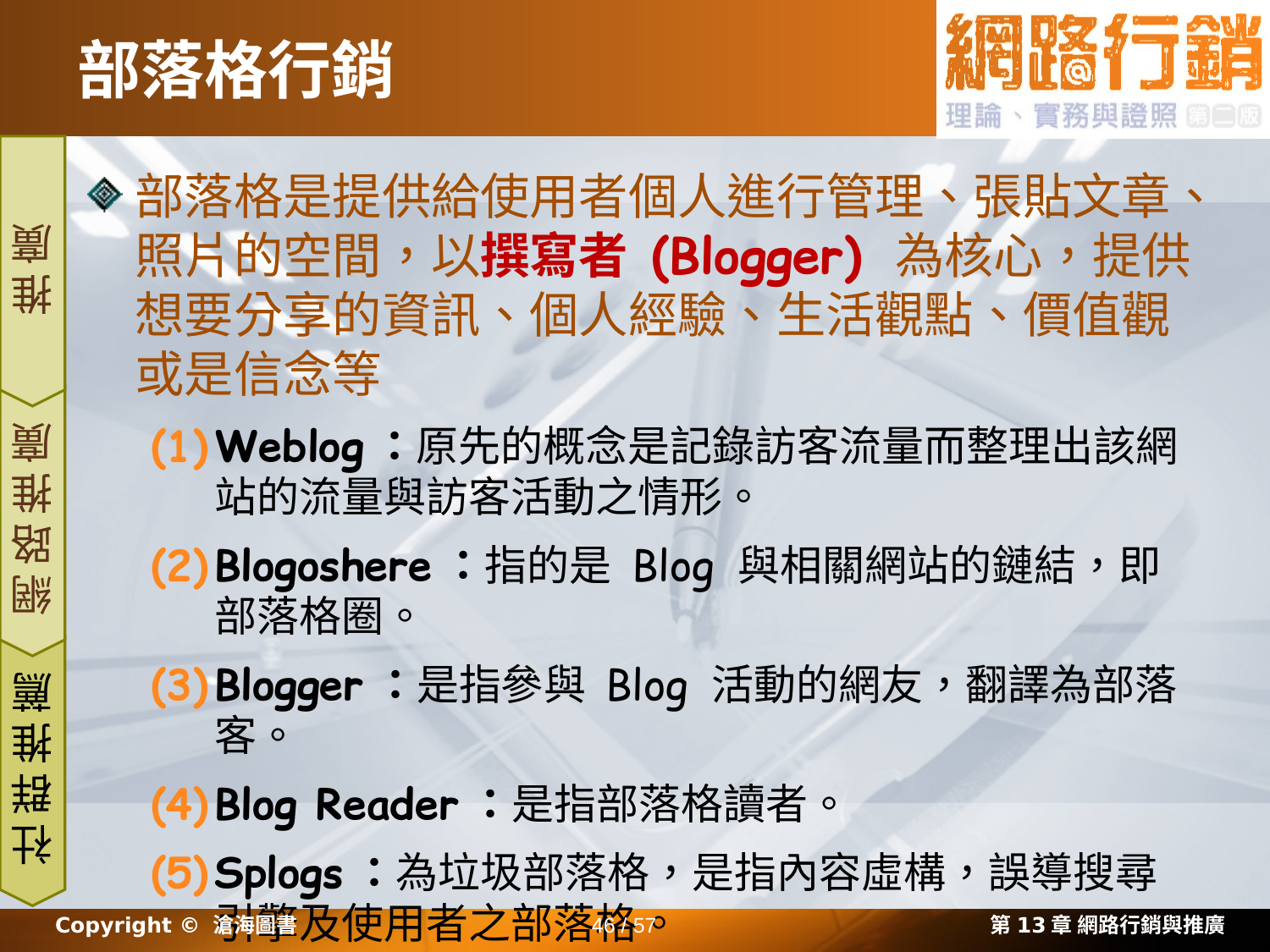

# 部落格行銷
部落格是提供給使用者個人進行管理、張貼文章、照片的空間，以撰寫者 (Blogger) 為核心，提供想要分享的資訊、個人經驗、生活觀點、價值觀或是信念等
Weblog：原先的概念是記錄訪客流量而整理出該網站的流量與訪客活動之情形。
Blogoshere：指的是 Blog 與相關網站的鏈結，即部落格圈。
Blogger：是指參與 Blog 活動的網友，翻譯為部落客。
Blog Reader：是指部落格讀者。
Splogs：為垃圾部落格，是指內容虛構，誤導搜尋引擎及使用者之部落格。
推廣
網路推廣
社群推薦
Copyright © 滄海圖書
46 / 57
第13章 網路行銷與推廣